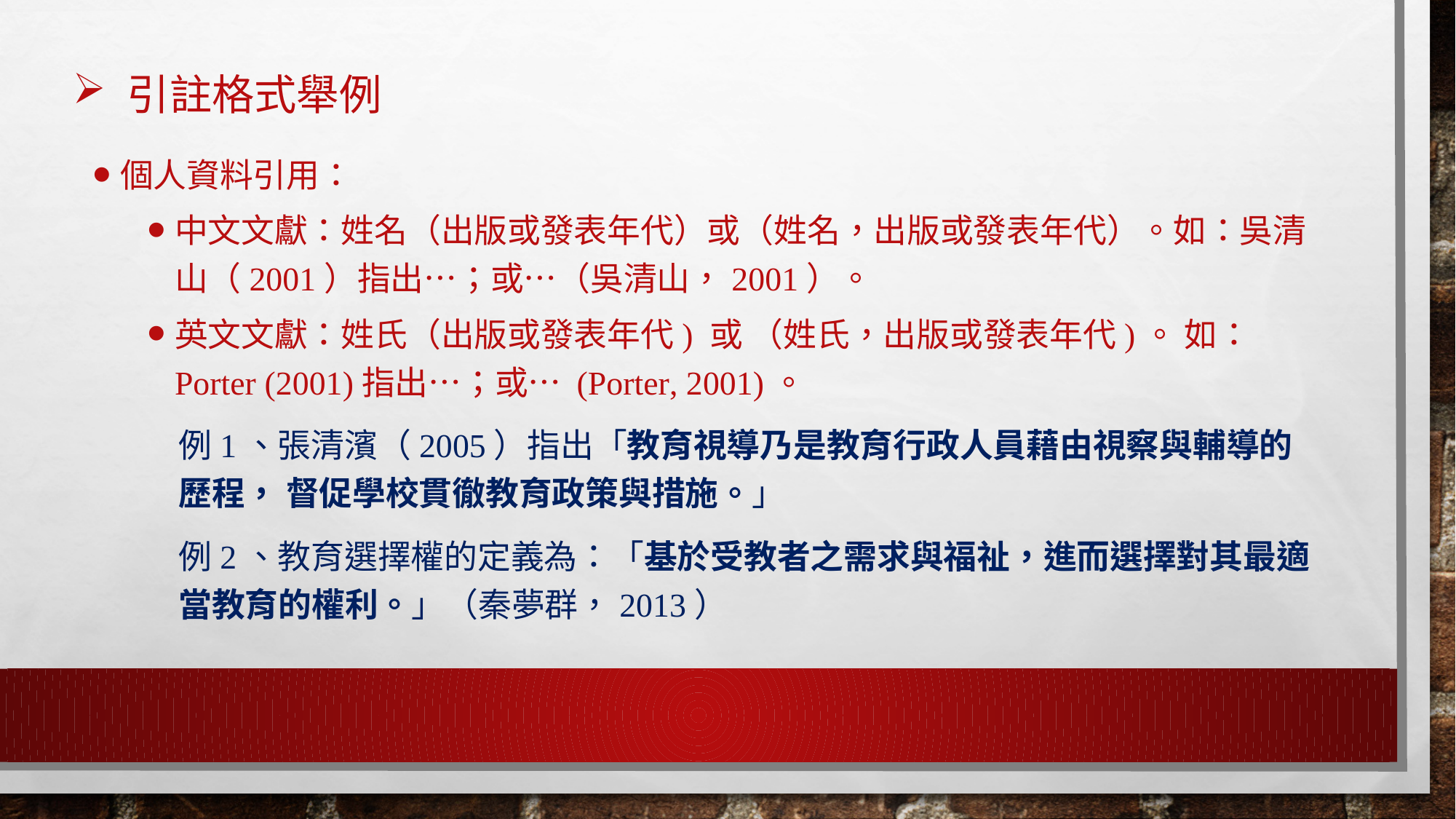

# 引註格式舉例
個人資料引用：
中文文獻：姓名（出版或發表年代）或（姓名，出版或發表年代）。如：吳清山（2001）指出…；或…（吳清山，2001）。
英文文獻：姓氏（出版或發表年代) 或 （姓氏，出版或發表年代)。 如：Porter (2001)指出…；或… (Porter, 2001)。
例1、張清濱（2005）指出「教育視導乃是教育行政人員藉由視察與輔導的歷程， 督促學校貫徹教育政策與措施。」
例2、教育選擇權的定義為：「基於受教者之需求與福祉，進而選擇對其最適當教育的權利。」（秦夢群，2013）